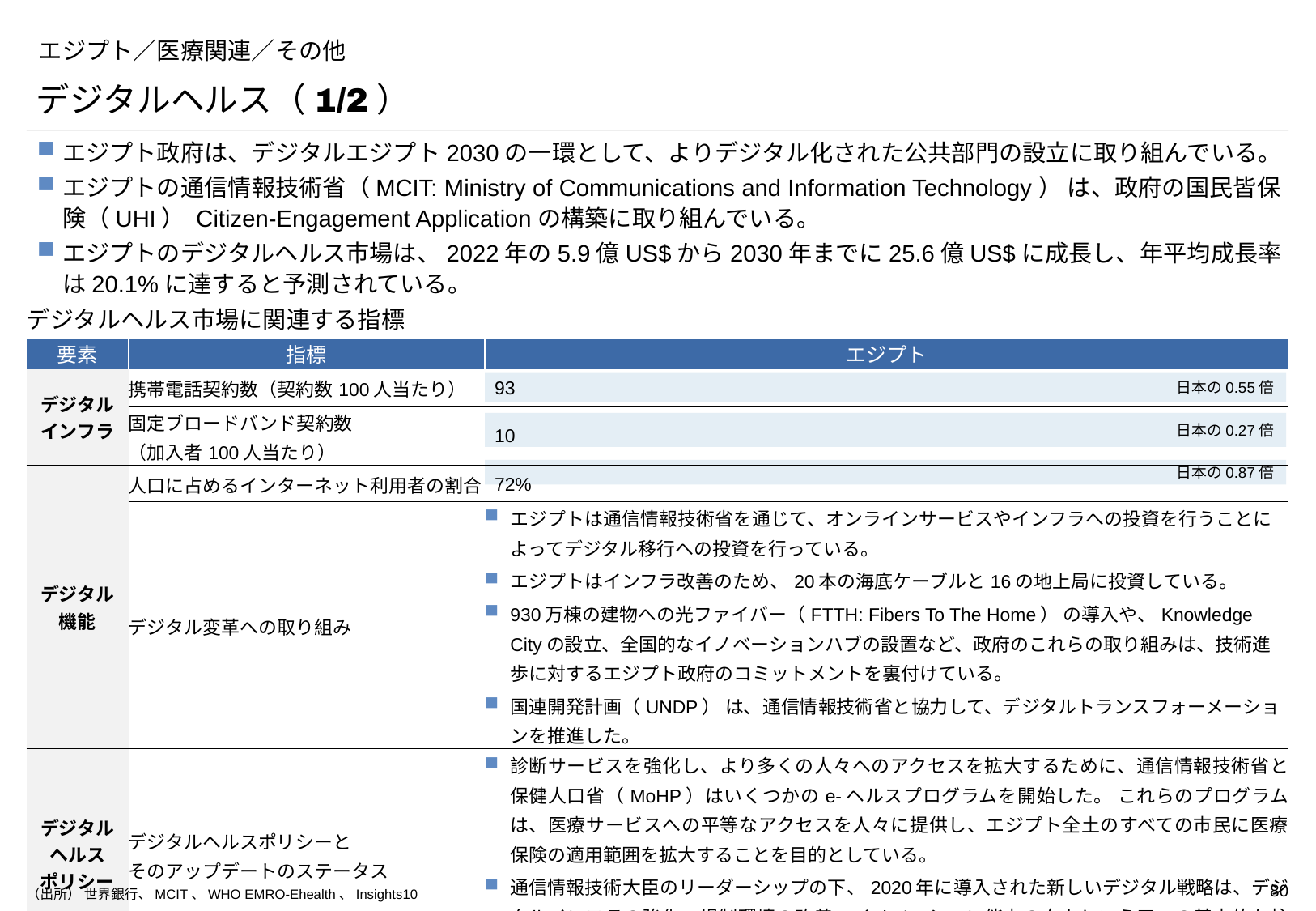

# エジプト／医療関連／その他
デジタルヘルス（1/2）
エジプト政府は、デジタルエジプト2030の一環として、よりデジタル化された公共部門の設立に取り組んでいる。
エジプトの通信情報技術省（MCIT: Ministry of Communications and Information Technology） は、政府の国民皆保険（UHI） Citizen-Engagement Applicationの構築に取り組んでいる。
エジプトのデジタルヘルス市場は、2022年の5.9億US$から2030年までに25.6億US$に成長し、年平均成長率は20.1%に達すると予測されている。
デジタルヘルス市場に関連する指標
| 要素 | 指標 | エジプト |
| --- | --- | --- |
| デジタル インフラ | 携帯電話契約数（契約数100人当たり） | 93 |
| デジタル能力 | 固定ブロードバンド契約数 （加入者100人当たり） | 10 |
| デジタル 機能 | 人口に占めるインターネット利用者の割合 | 72% |
|  | デジタル変革への取り組み | エジプトは通信情報技術省を通じて、オンラインサービスやインフラへの投資を行うことによってデジタル移行への投資を行っている。 エジプトはインフラ改善のため、20本の海底ケーブルと16の地上局に投資している。 930万棟の建物への光ファイバー（FTTH: Fibers To The Home） の導入や、Knowledge Cityの設立、全国的なイノベーションハブの設置など、政府のこれらの取り組みは、技術進歩に対するエジプト政府のコミットメントを裏付けている。 国連開発計画（UNDP） は、通信情報技術省と協力して、デジタルトランスフォーメーションを推進した。 |
| デジタル ヘルス ポリシー | デジタルヘルスポリシーと そのアップデートのステータス | 診断サービスを強化し、より多くの人々へのアクセスを拡大するために、通信情報技術省と保健人口省（MoHP）はいくつかのe-ヘルスプログラムを開始した。 これらのプログラムは、医療サービスへの平等なアクセスを人々に提供し、エジプト全土のすべての市民に医療保険の適用範囲を拡大することを目的としている。 通信情報技術大臣のリーダーシップの下、2020年に導入された新しいデジタル戦略は、デジタルインフラの強化、規制環境の改善、イノベーション能力の向上という三つの基本的な柱に基づいている。 |
日本の0.55倍
日本の0.27倍
日本の0.87倍
（出所） 世界銀行、MCIT、WHO EMRO-Ehealth、Insights10